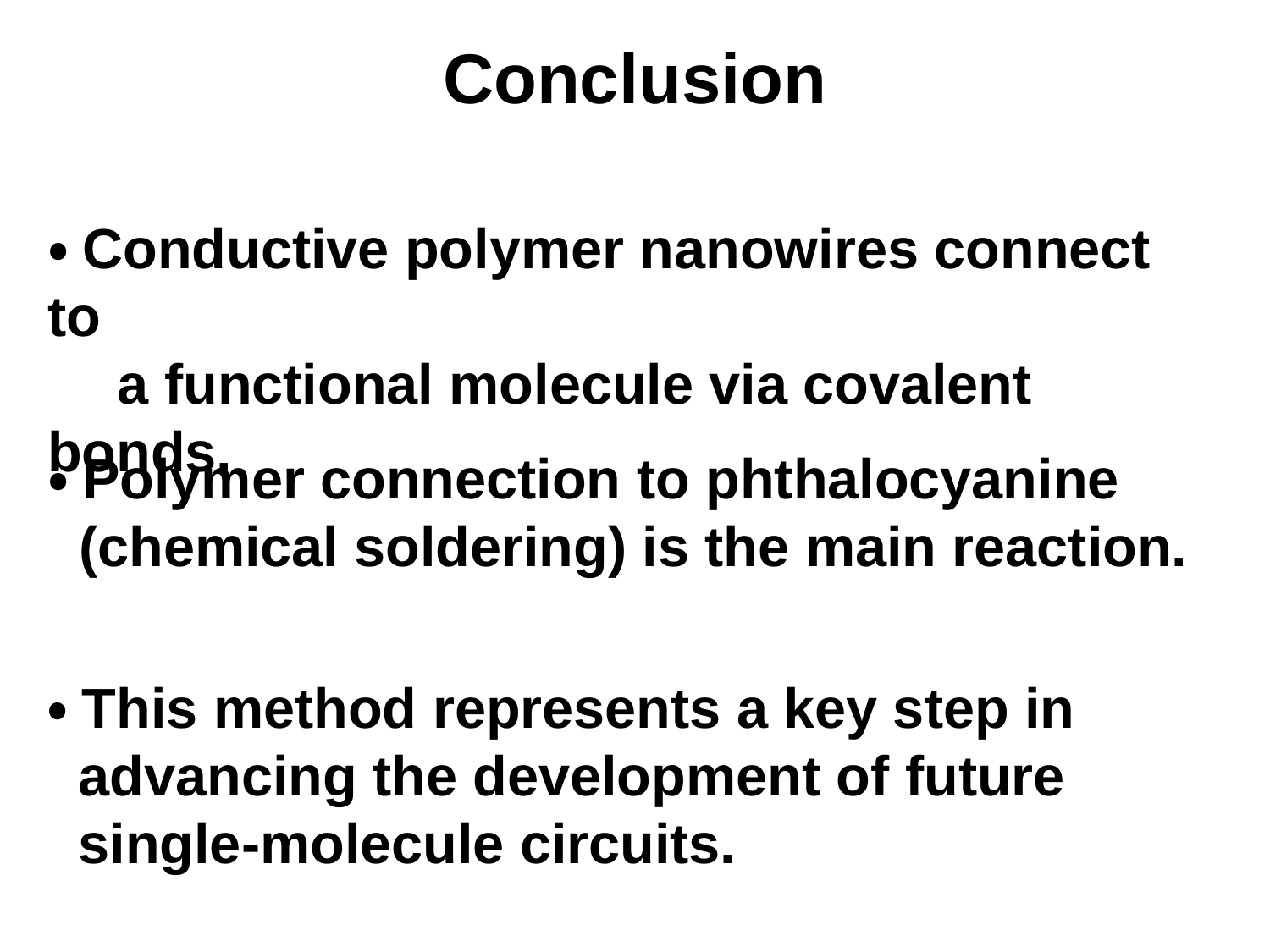

# Conclusion
・Conductive polymer nanowires connect to
　a functional molecule via covalent bonds.
・Polymer connection to phthalocyanine
  (chemical soldering) is the main reaction.
・This method represents a key step in
  advancing the development of future
  single-molecule circuits.